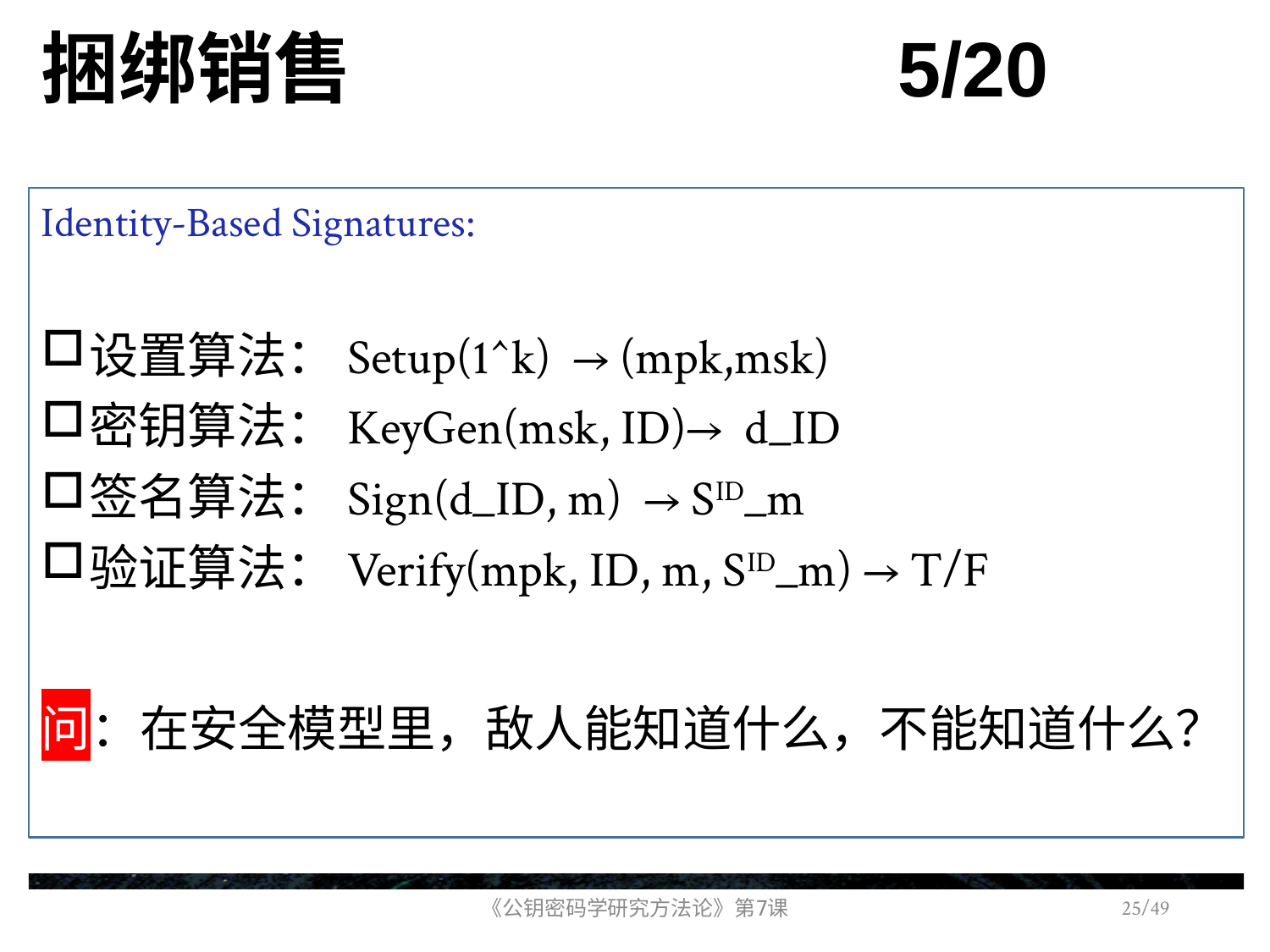

# 捆绑销售                              5/20
Identity-Based Signatures:

设置算法：Setup(1^k)  → (mpk,msk)
密钥算法：KeyGen(msk, ID)→  d_ID
签名算法：Sign(d_ID, m)  → SID_m
验证算法：Verify(mpk, ID, m, SID_m) → T/F

问：在安全模型里，敌人能知道什么，不能知道什么？
《公钥密码学研究方法论》第7课
25/49